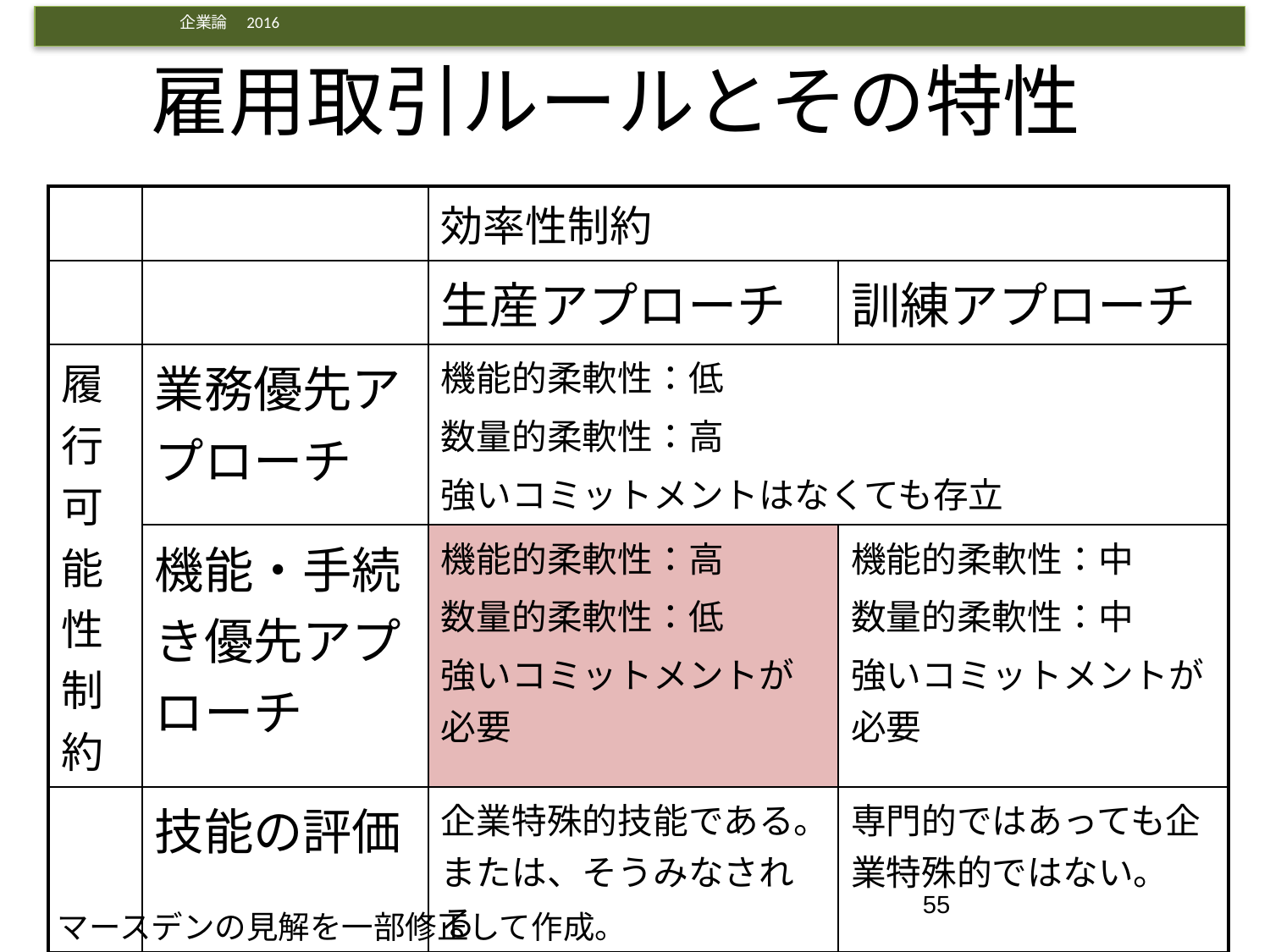

# 雇用取引ルールとその特性
|  |  | 効率性制約 |  |
| --- | --- | --- | --- |
|  |  | 生産アプローチ | 訓練アプローチ |
| 履行可能性制約 | 業務優先アプローチ | 機能的柔軟性：低 数量的柔軟性：高 強いコミットメントはなくても存立 |  |
|  | 機能・手続き優先アプローチ | 機能的柔軟性：高 数量的柔軟性：低 強いコミットメントが必要 | 機能的柔軟性：中 数量的柔軟性：中 強いコミットメントが必要 |
|  | 技能の評価 | 企業特殊的技能である。または、そうみなされる | 専門的ではあっても企業特殊的ではない。 |
55
マースデンの見解を一部修正して作成。